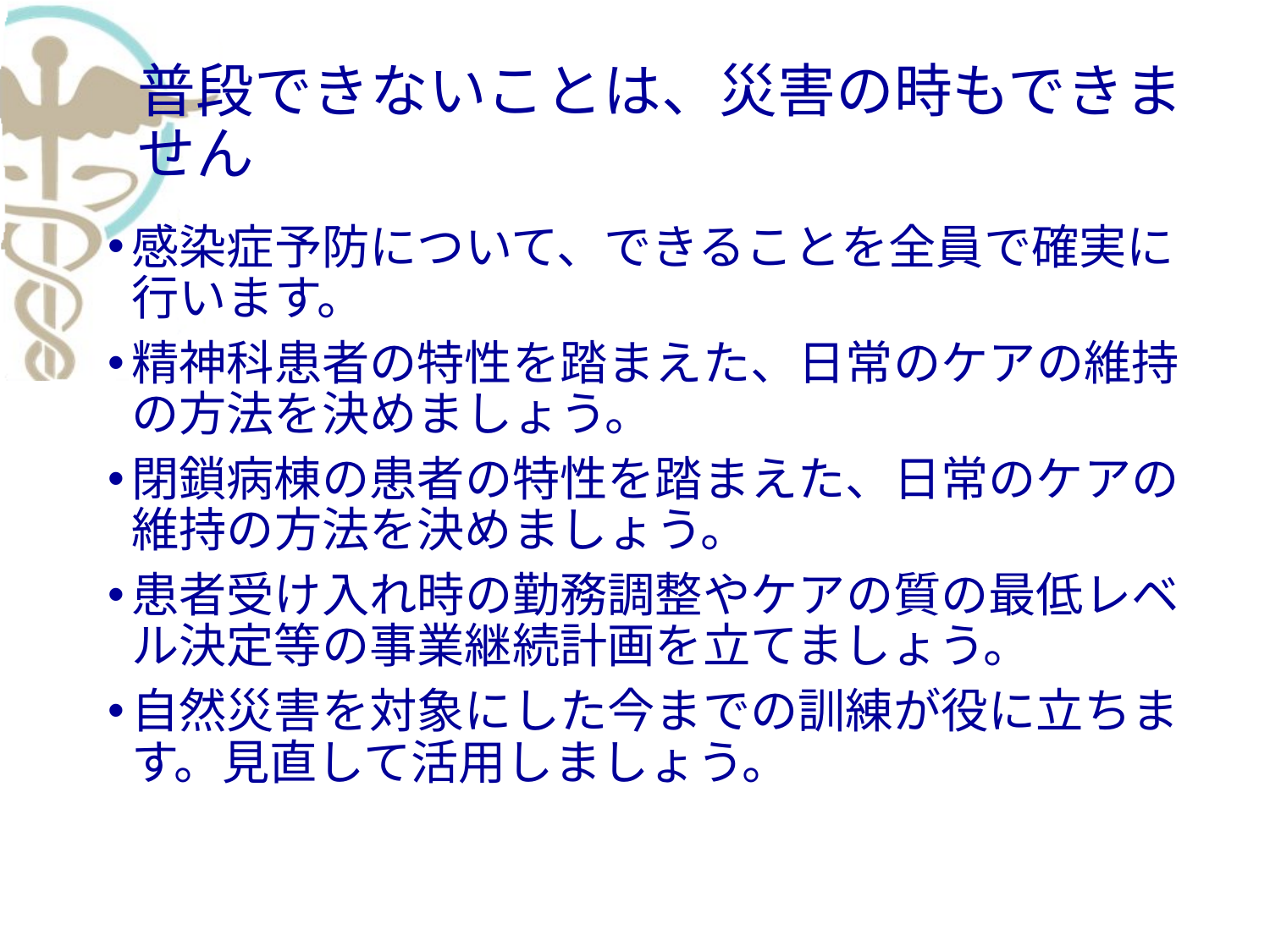

# 普段できないことは、災害の時もできません
感染症予防について、できることを全員で確実に行います。
精神科患者の特性を踏まえた、日常のケアの維持の方法を決めましょう。
閉鎖病棟の患者の特性を踏まえた、日常のケアの維持の方法を決めましょう。
患者受け入れ時の勤務調整やケアの質の最低レベル決定等の事業継続計画を立てましょう。
自然災害を対象にした今までの訓練が役に立ちます。見直して活用しましょう。